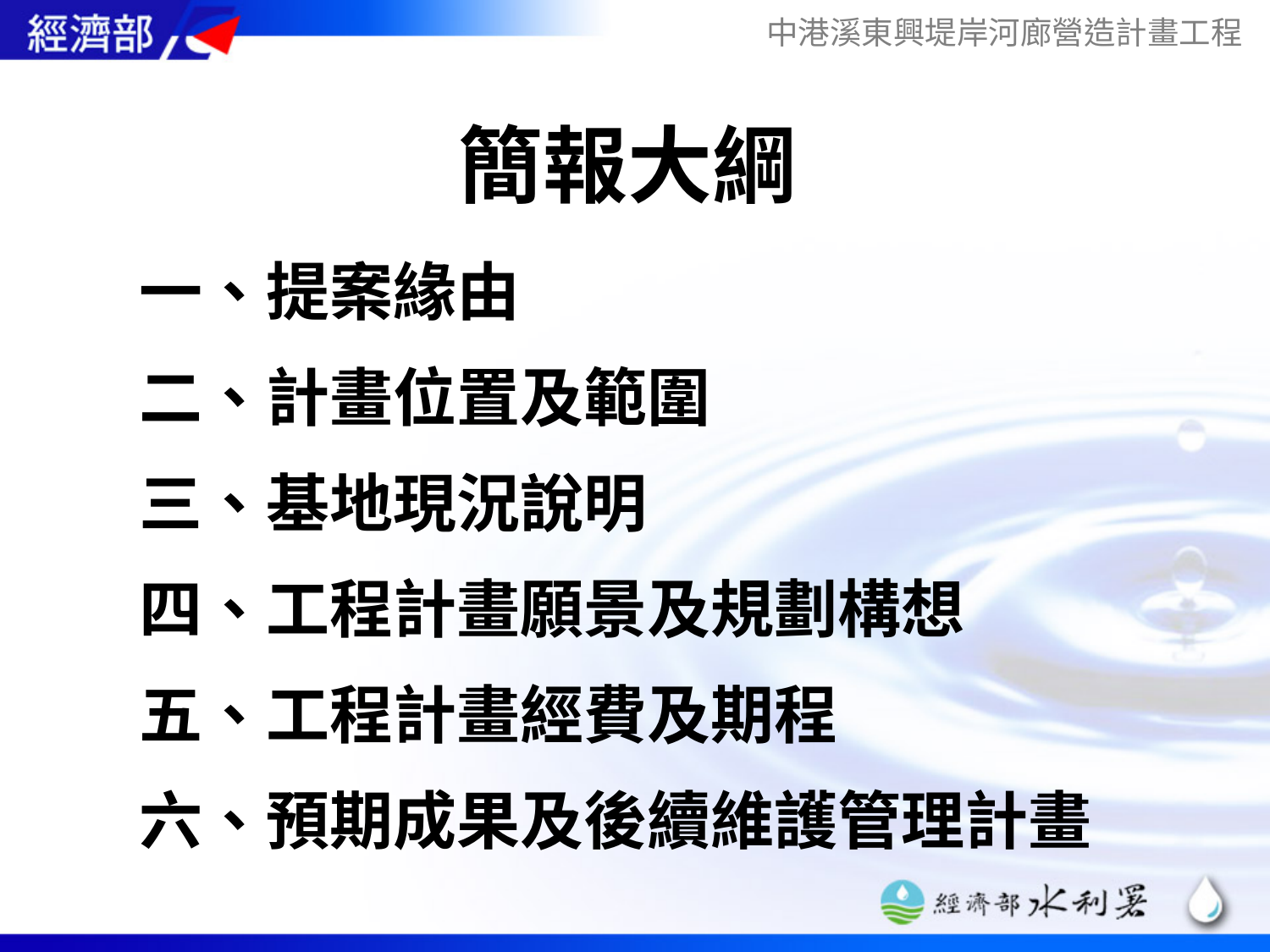

中港溪東興堤岸河廊營造計畫工程
簡報大綱
一、提案緣由
二、計畫位置及範圍
三、基地現況說明
四、工程計畫願景及規劃構想
五、工程計畫經費及期程
六、預期成果及後續維護管理計畫
2